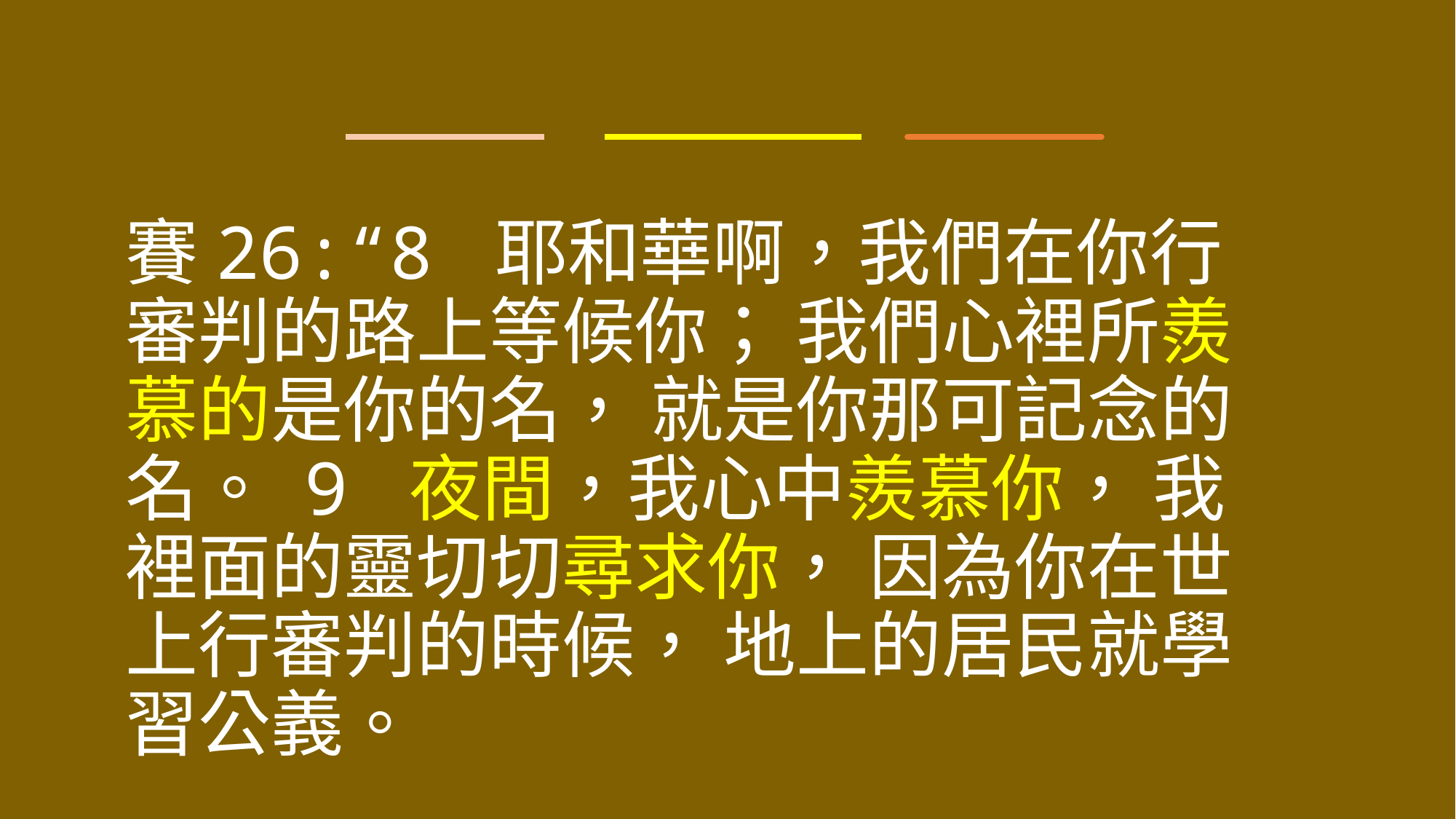

賽26:“8 耶和華啊，我們在你行審判的路上等候你； 我們心裡所羨慕的是你的名， 就是你那可記念的名。 9 夜間，我心中羨慕你， 我裡面的靈切切尋求你， 因為你在世上行審判的時候， 地上的居民就學習公義。